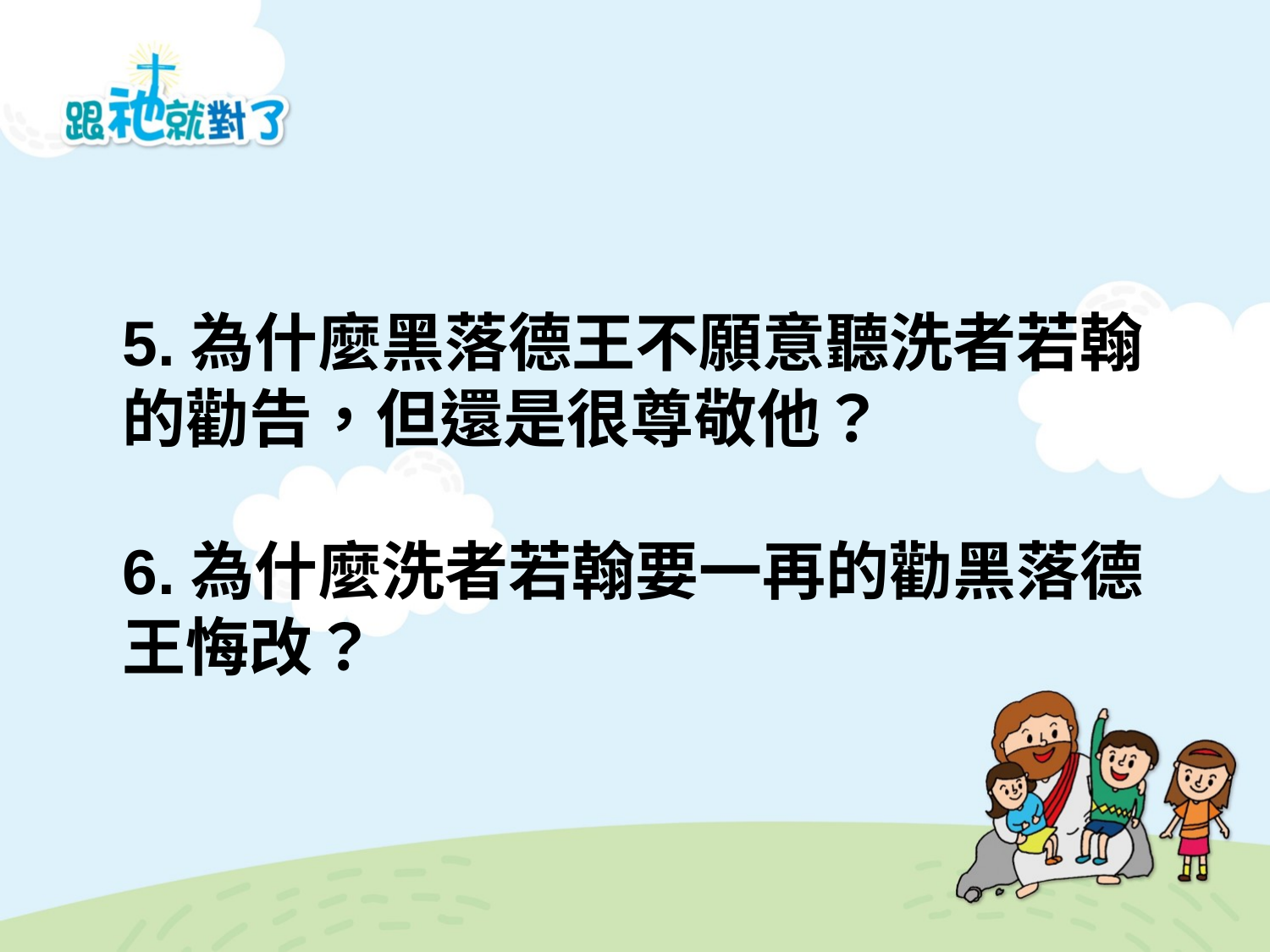

5.為什麼黑落德王不願意聽洗者若翰的勸告，但還是很尊敬他？

6.為什麼洗者若翰要一再的勸黑落德王悔改？